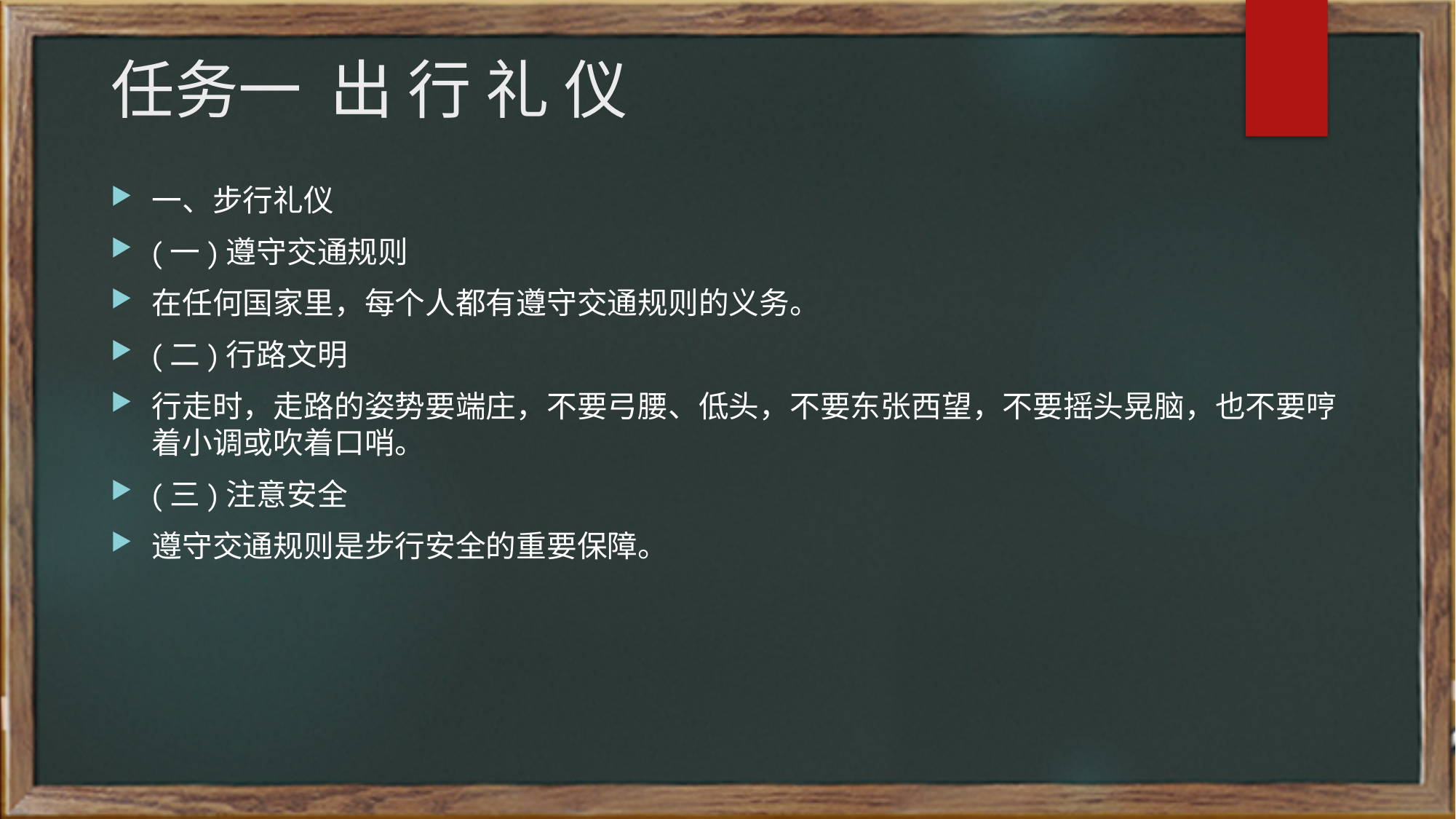

# 任务一  出 行 礼 仪
一、步行礼仪
(一)遵守交通规则
在任何国家里，每个人都有遵守交通规则的义务。
(二)行路文明
行走时，走路的姿势要端庄，不要弓腰、低头，不要东张西望，不要摇头晃脑，也不要哼着小调或吹着口哨。
(三)注意安全
遵守交通规则是步行安全的重要保障。